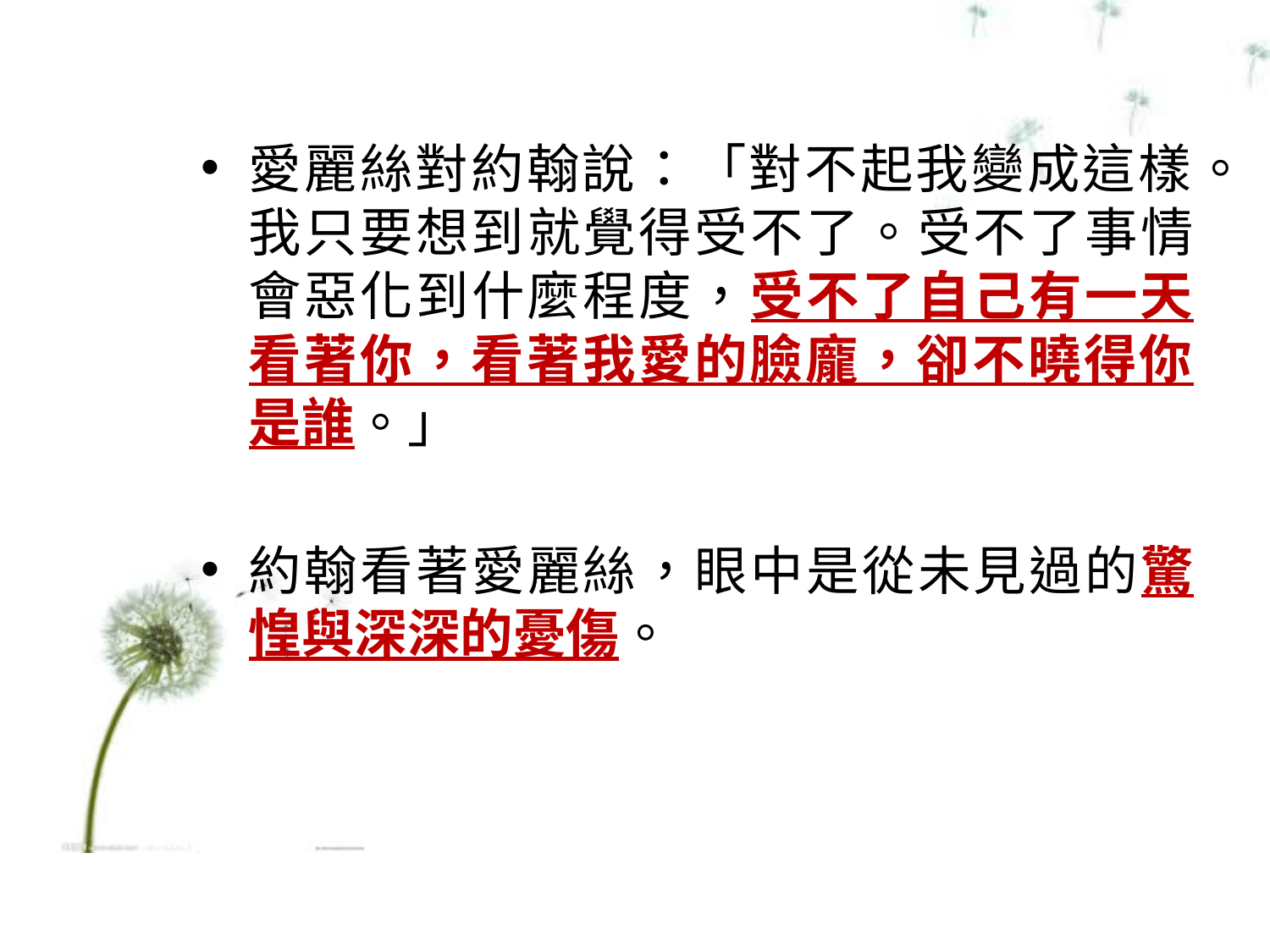

愛麗絲對約翰說：「對不起我變成這樣。我只要想到就覺得受不了。受不了事情會惡化到什麼程度，受不了自己有一天看著你，看著我愛的臉龐，卻不曉得你是誰。」

約翰看著愛麗絲，眼中是從未見過的驚惶與深深的憂傷。